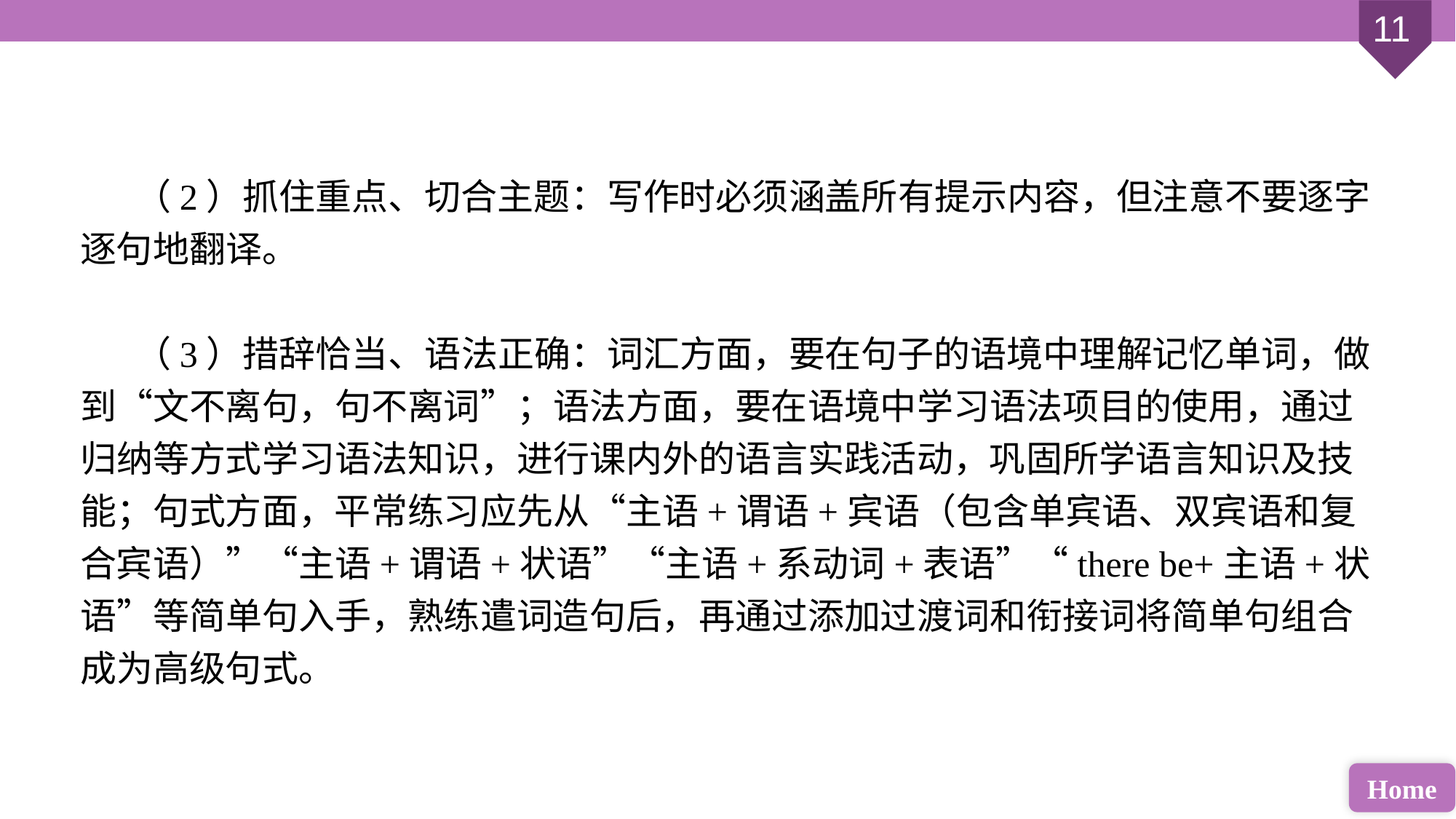

（2）抓住重点、切合主题：写作时必须涵盖所有提示内容，但注意不要逐字逐句地翻译。

（3）措辞恰当、语法正确：词汇方面，要在句子的语境中理解记忆单词，做到“文不离句，句不离词”；语法方面，要在语境中学习语法项目的使用，通过归纳等方式学习语法知识，进行课内外的语言实践活动，巩固所学语言知识及技能；句式方面，平常练习应先从“主语+谓语+宾语（包含单宾语、双宾语和复合宾语）”“主语+谓语+状语”“主语+系动词+表语”“there be+主语+状语”等简单句入手，熟练遣词造句后，再通过添加过渡词和衔接词将简单句组合成为高级句式。